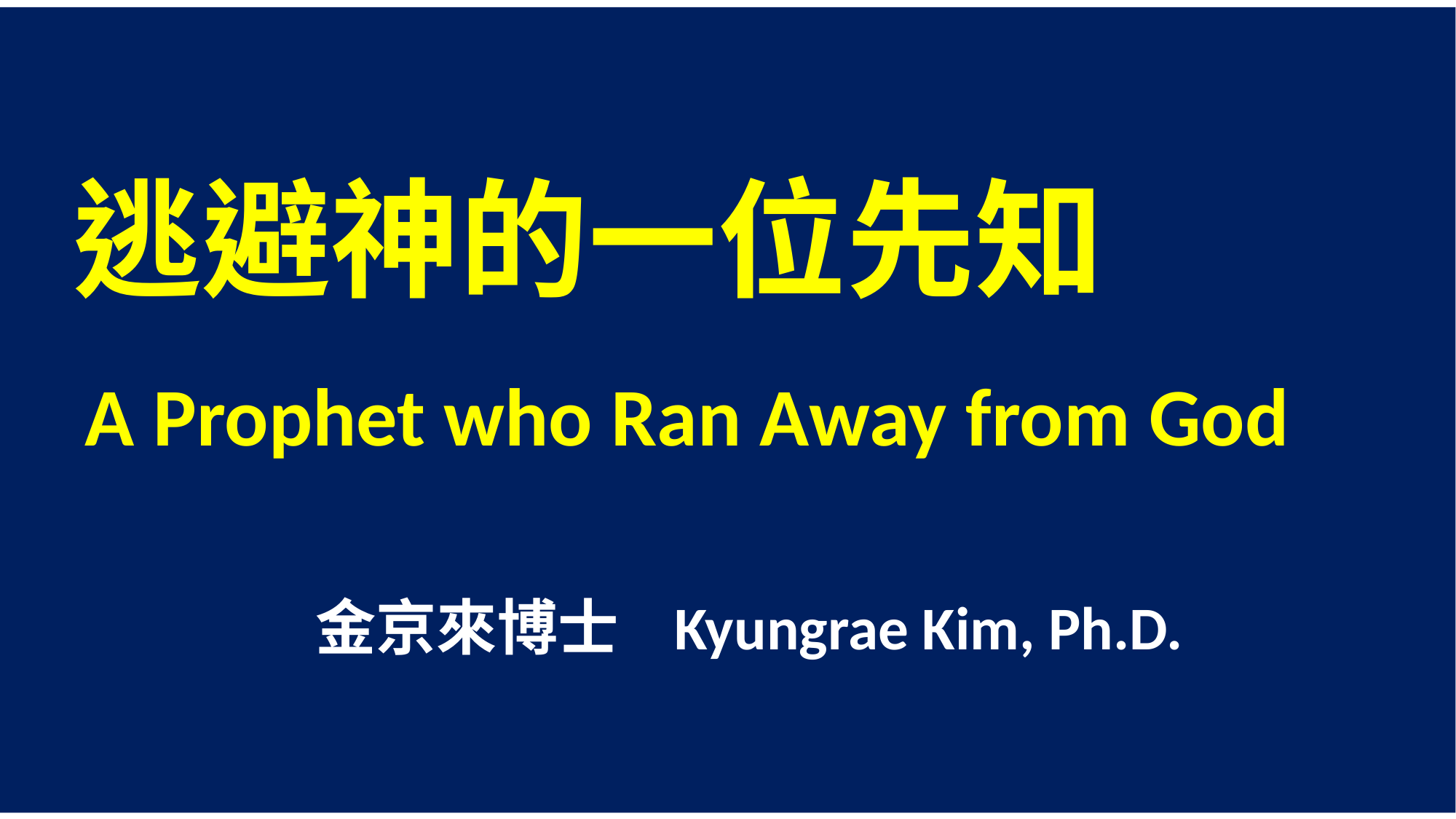

逃避神的一位先知

    A Prophet who Ran Away from God

                     金京來博士   Kyungrae Kim, Ph.D.